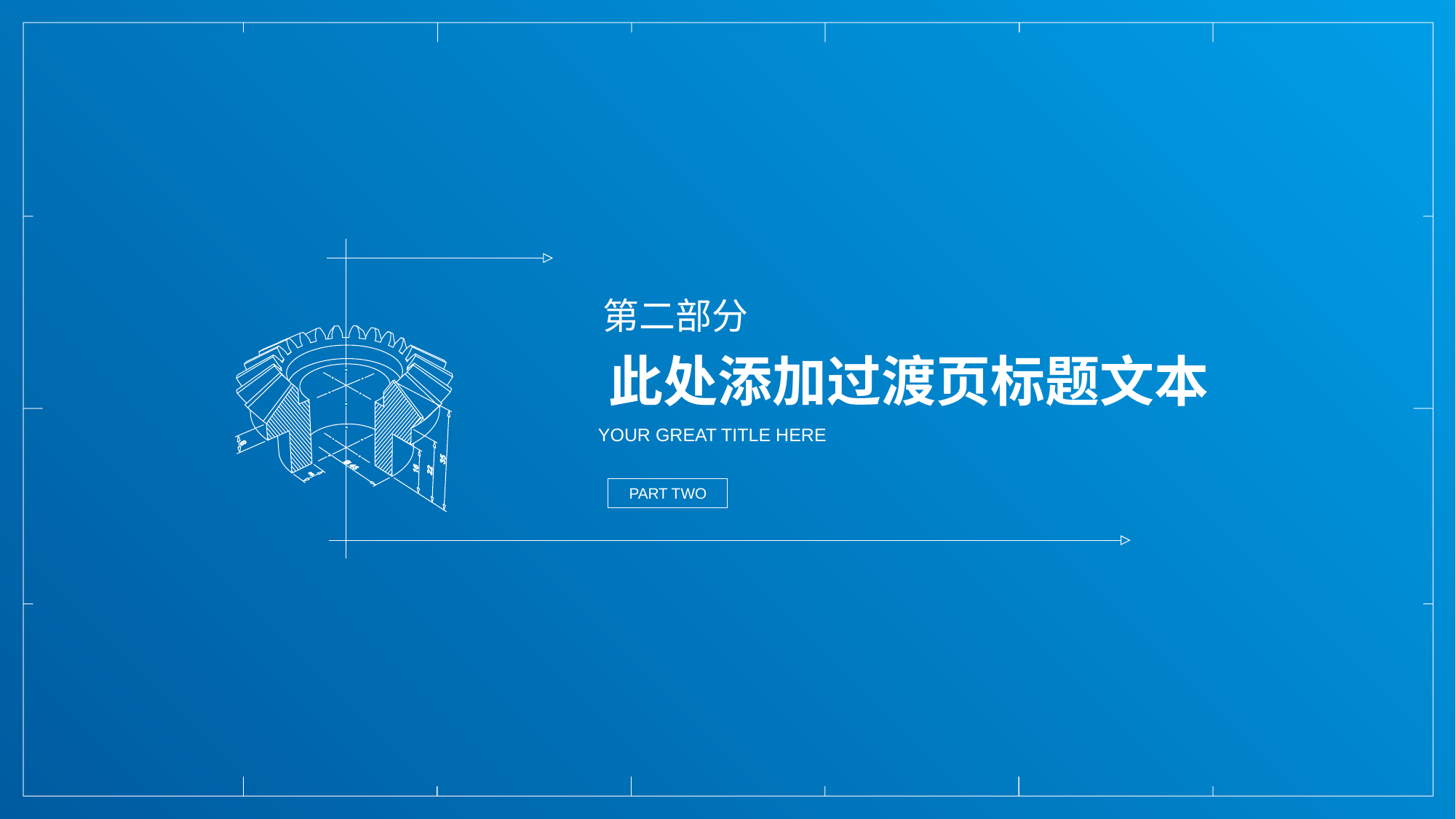

第二部分

此处添加过渡页标题文本
YOUR GREAT TITLE HERE
PART TWO